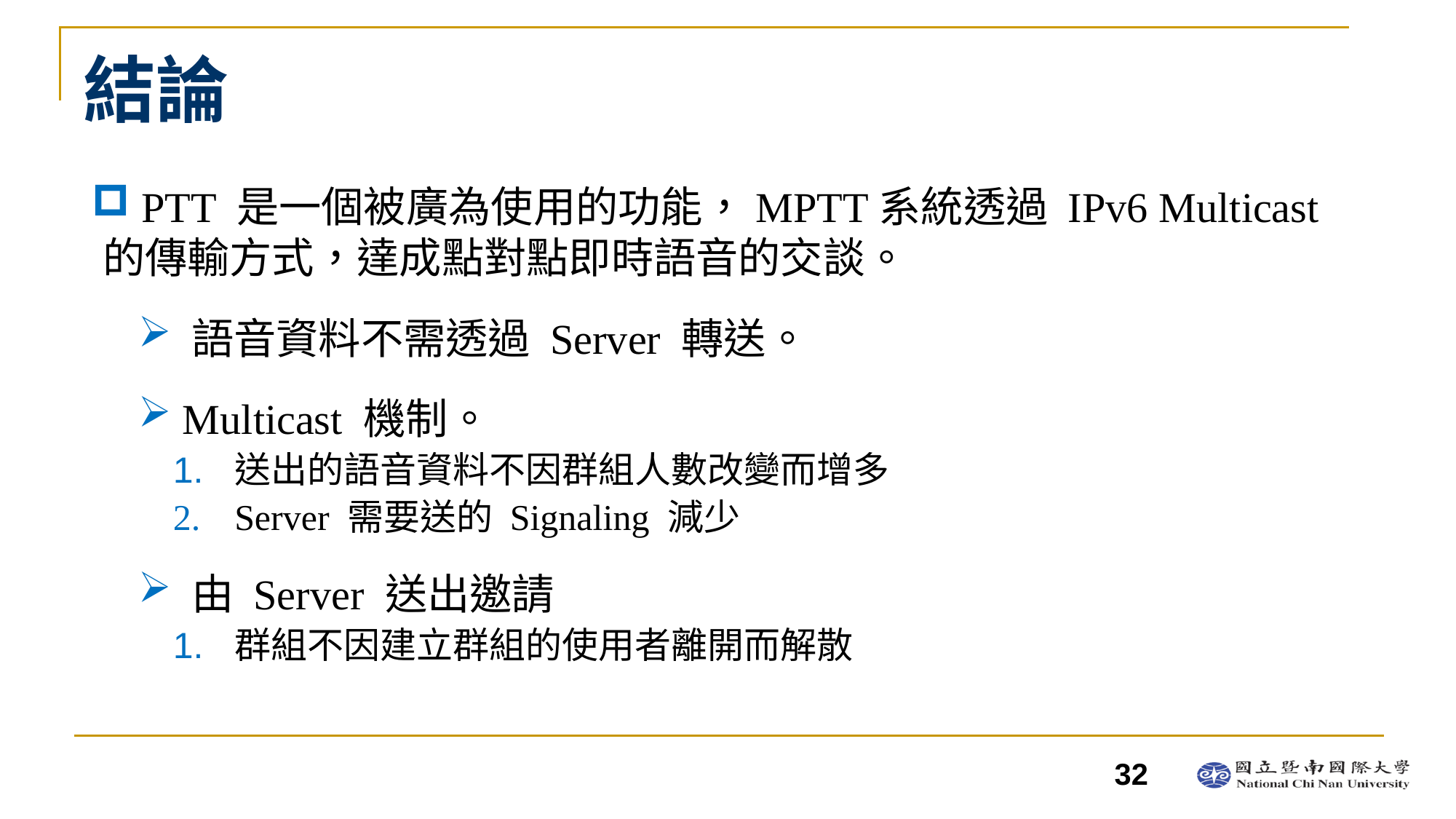

# 結論
 PTT 是一個被廣為使用的功能，MPTT系統透過 IPv6 Multicast 的傳輸方式，達成點對點即時語音的交談。
 語音資料不需透過 Server 轉送。
 Multicast 機制。
送出的語音資料不因群組人數改變而增多
Server 需要送的 Signaling 減少
 由 Server 送出邀請
群組不因建立群組的使用者離開而解散